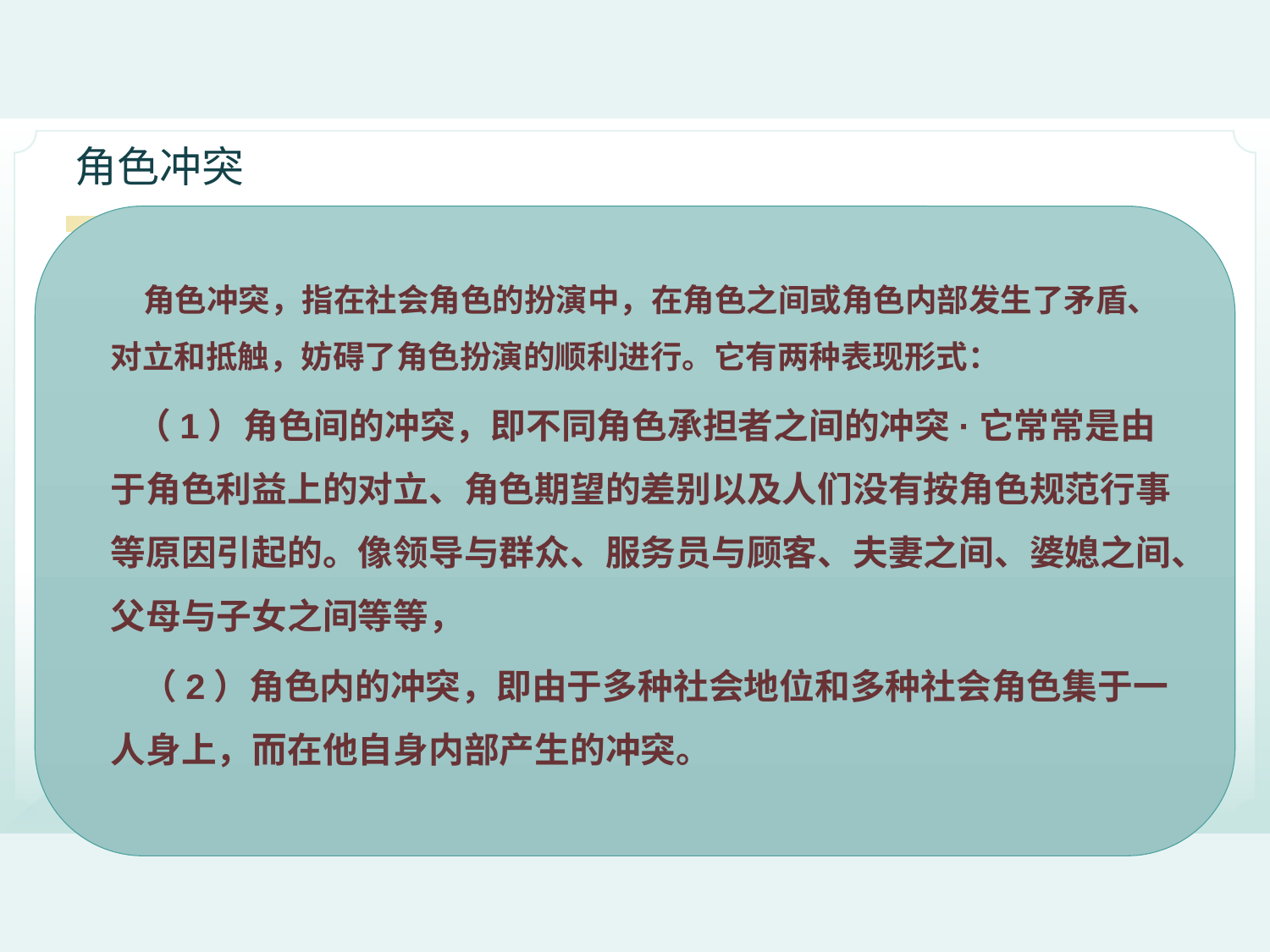

# 角色冲突

       角色冲突，指在社会角色的扮演中，在角色之间或角色内部发生了矛盾、对立和抵触，妨碍了角色扮演的顺利进行。它有两种表现形式：
      （1）角色间的冲突，即不同角色承担者之间的冲突·它常常是由于角色利益上的对立、角色期望的差别以及人们没有按角色规范行事等原因引起的。像领导与群众、服务员与顾客、夫妻之间、婆媳之间、父母与子女之间等等，
      （2）角色内的冲突，即由于多种社会地位和多种社会角色集于一人身上，而在他自身内部产生的冲突。